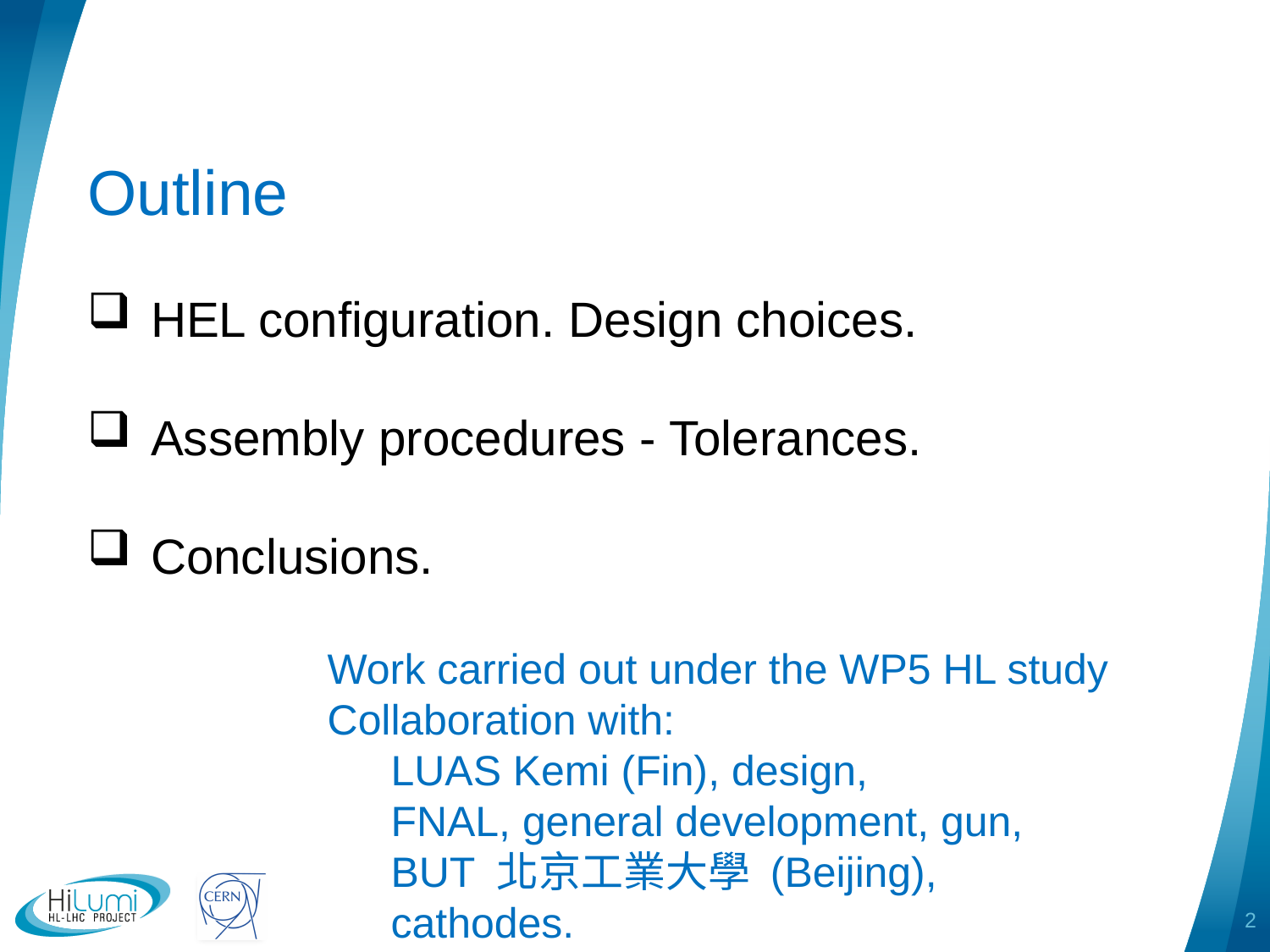

Outline

HEL configuration. Design choices.

Assembly procedures - Tolerances.

Conclusions.
Work carried out under the WP5 HL study
Collaboration with:
LUAS Kemi (Fin), design,
FNAL, general development, gun,
BUT 北京工業大學 (Beijing), cathodes.
2